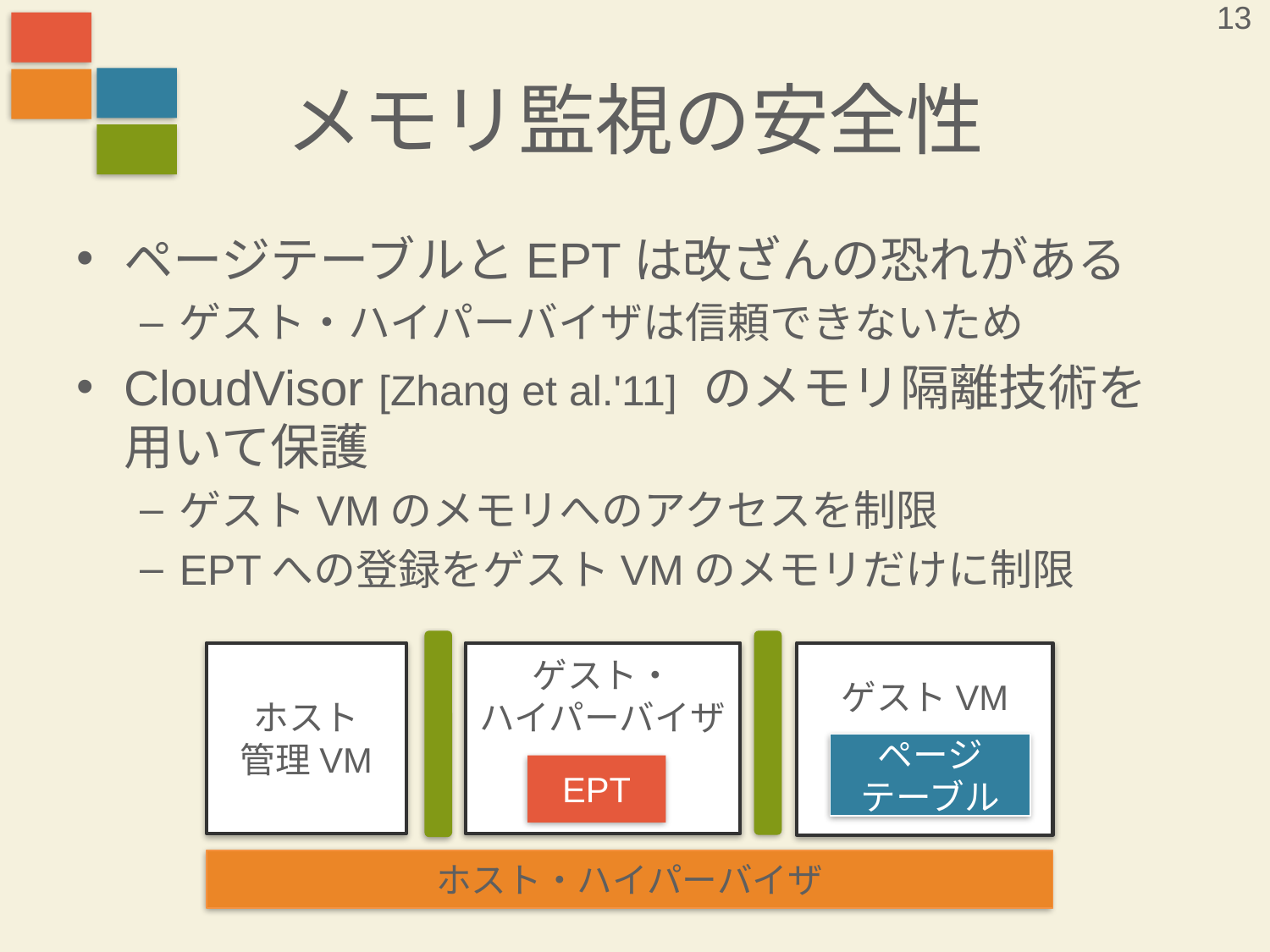

13
# メモリ監視の安全性
ページテーブルとEPTは改ざんの恐れがある
ゲスト・ハイパーバイザは信頼できないため
CloudVisor [Zhang et al.'11] のメモリ隔離技術を用いて保護
ゲストVMのメモリへのアクセスを制限
EPTへの登録をゲストVMのメモリだけに制限

ホスト
管理VM
ゲスト・
ハイパーバイザ

ゲストVM

ページ
テーブル
EPT
ホスト・ハイパーバイザ